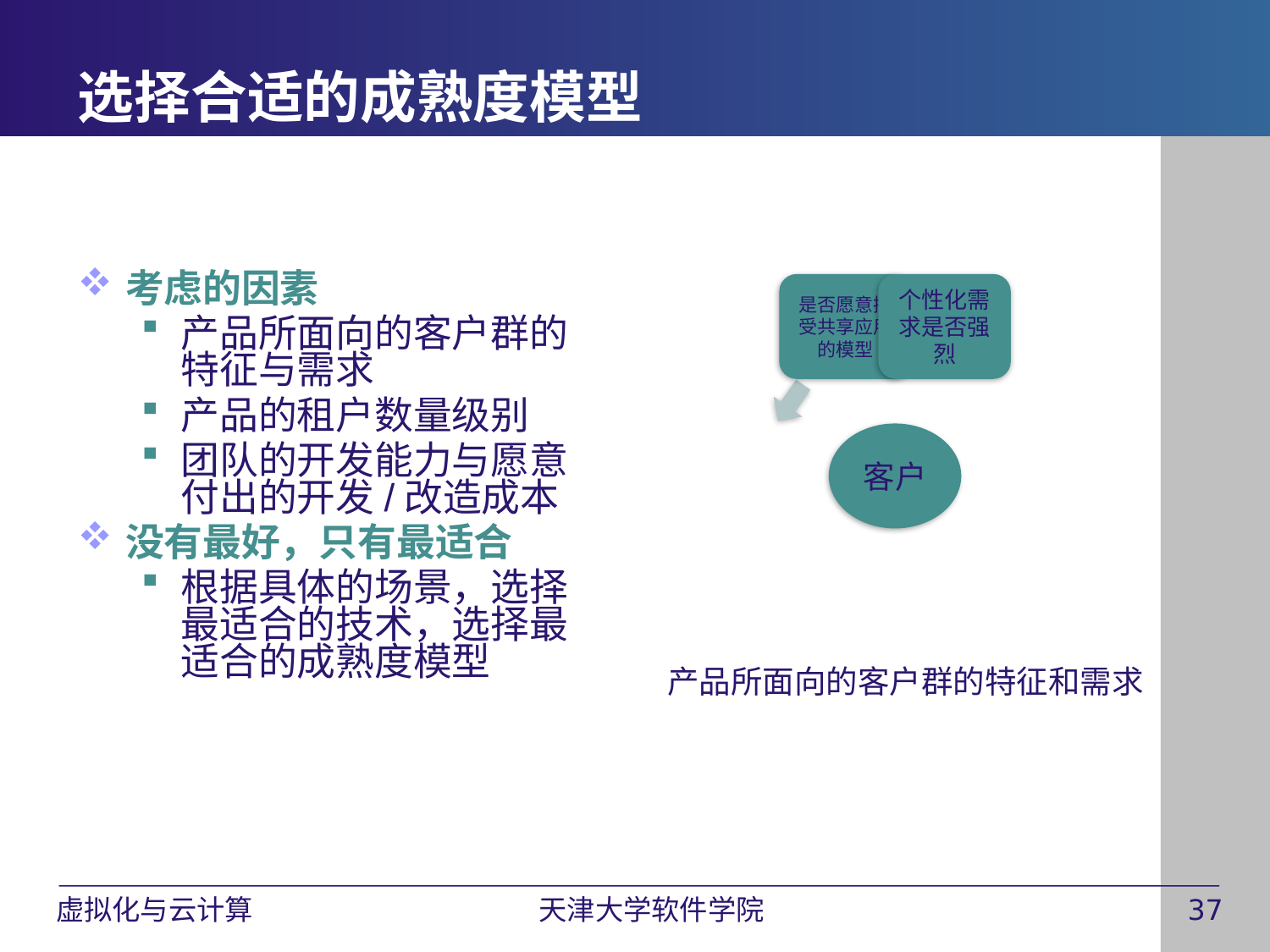

# 选择合适的成熟度模型
考虑的因素
产品所面向的客户群的特征与需求
产品的租户数量级别
团队的开发能力与愿意付出的开发/改造成本
没有最好，只有最适合
根据具体的场景，选择最适合的技术，选择最适合的成熟度模型
客户
产品所面向的客户群的特征和需求